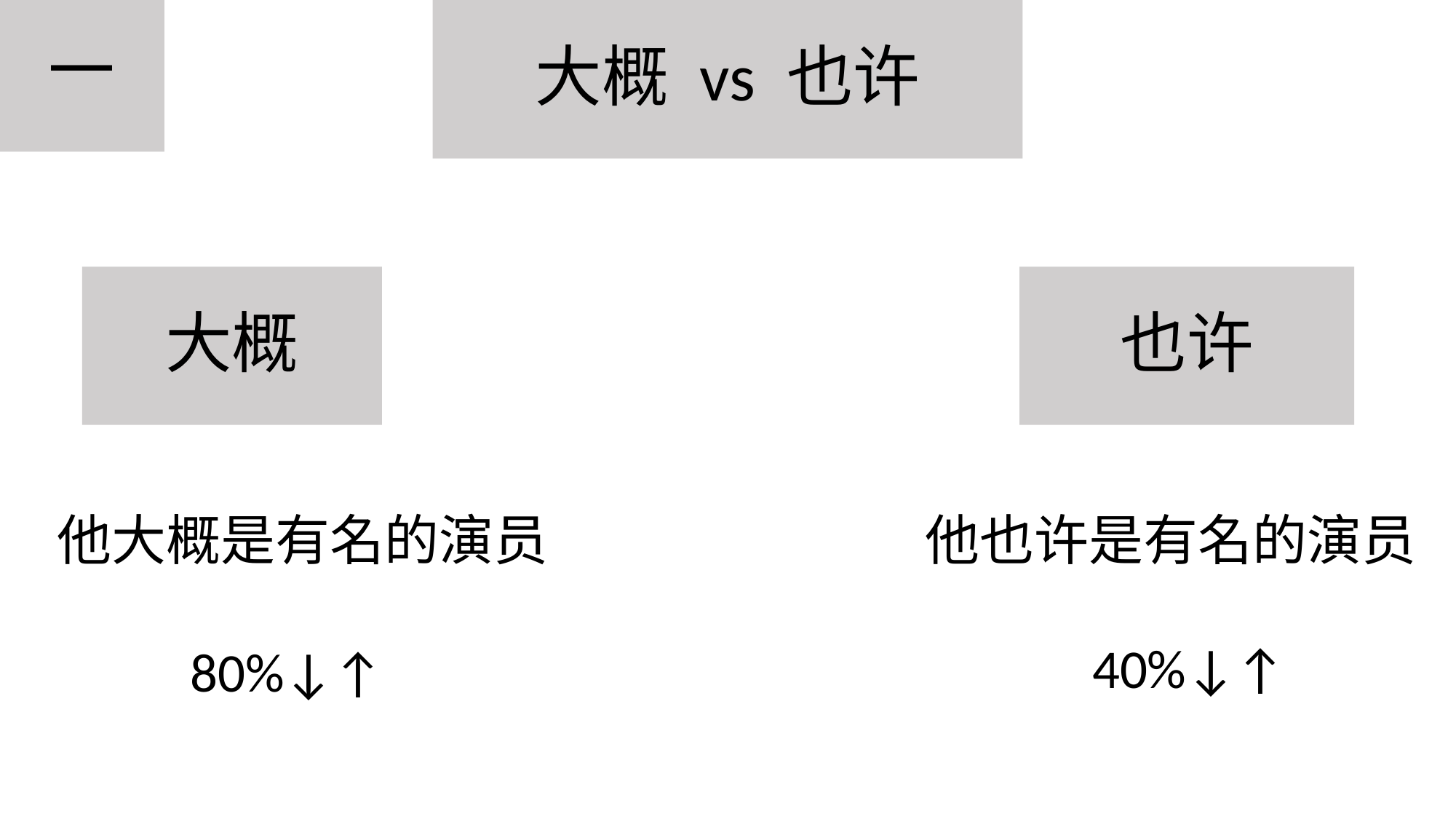

一
大概 vs 也许

大概
也许
他大概是有名的演员
他也许是有名的演员
40%↓↑
80%↓↑